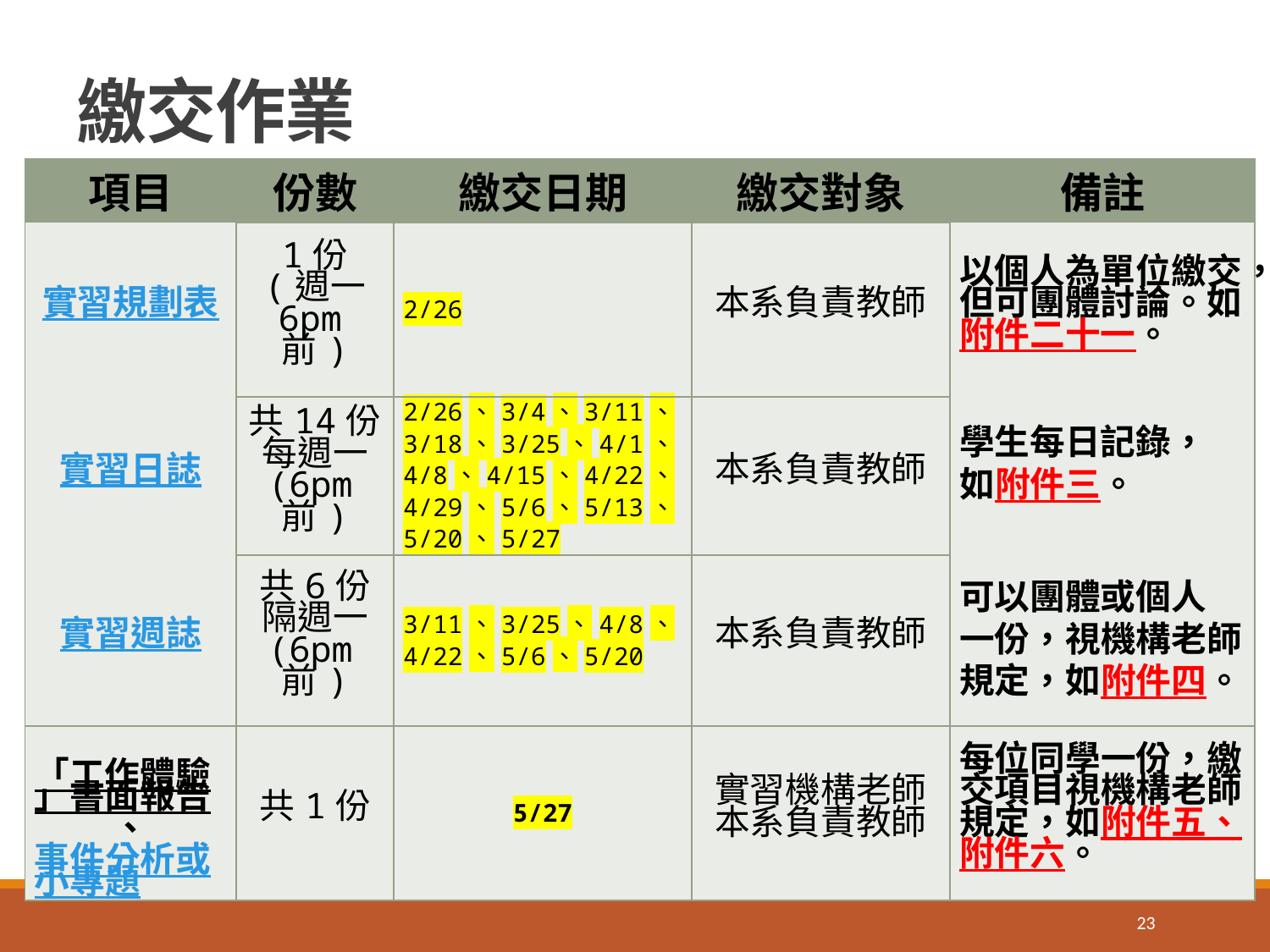

# 繳交作業
| 項目 | 份數 | 繳交日期 | 繳交對象 | 備註 |
| --- | --- | --- | --- | --- |
| 實習規劃表 | 1份 (週一 6pm前) | 2/26 | 本系負責教師 | 以個人為單位繳交，但可團體討論。如附件二十一。 |
| 實習日誌 | 共14份 每週一 (6pm前) | 2/26、3/4、3/11、3/18、3/25、4/1、4/8、4/15、4/22、4/29、5/6、5/13、5/20、5/27 | 本系負責教師 | 學生每日記錄， 如附件三。 |
| 實習週誌 | 共6份 隔週一 (6pm前) | 3/11、3/25、4/8、4/22、5/6、5/20 | 本系負責教師 | 可以團體或個人 一份，視機構老師 規定，如附件四。 |
| 「工作體驗」書面報告、事件分析或小專題 | 共1份 | 5/27 | 實習機構老師 本系負責教師 | 每位同學一份，繳交項目視機構老師規定，如附件五、附件六。 |
23